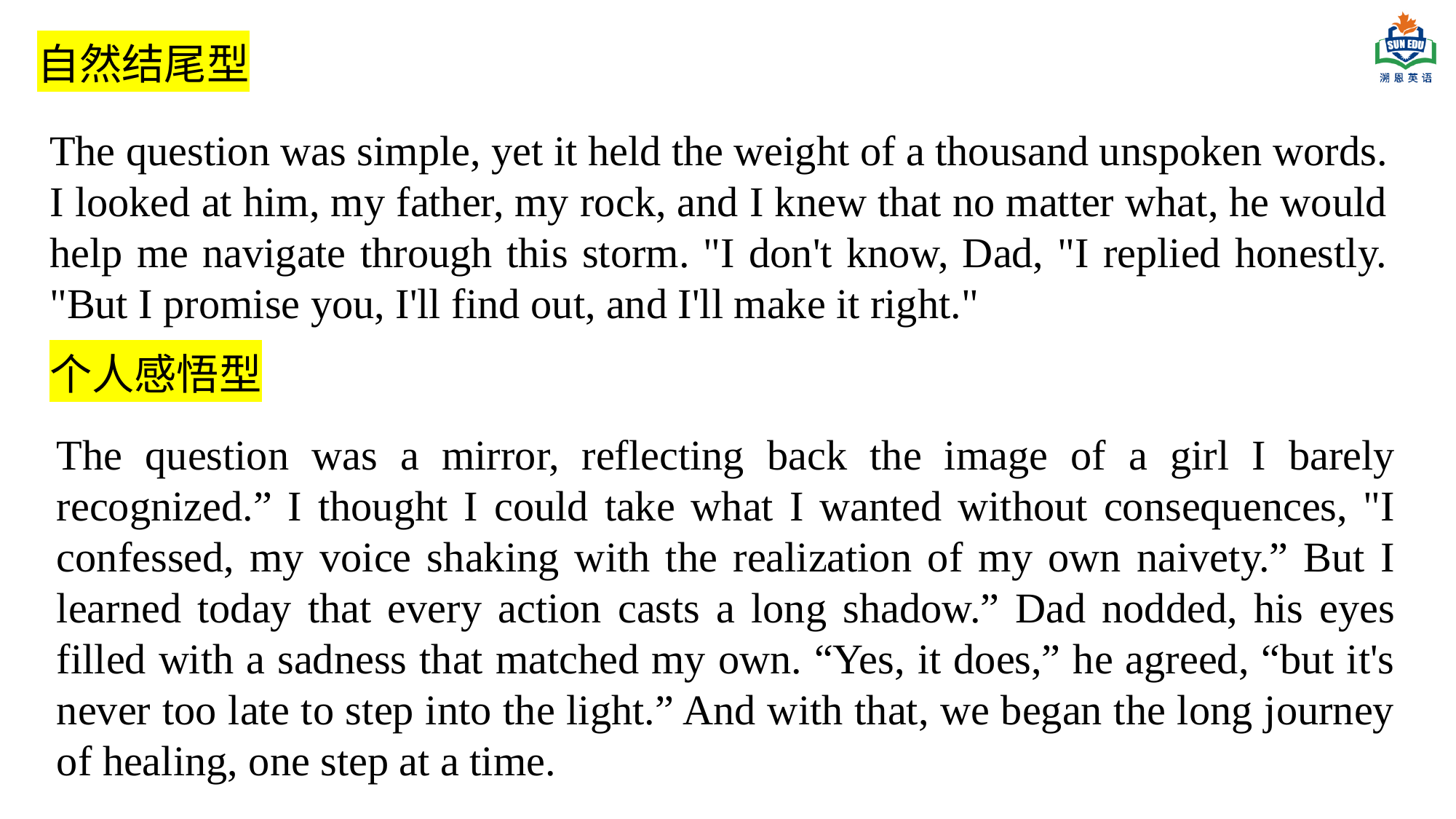

自然结尾型
The question was simple, yet it held the weight of a thousand unspoken words. I looked at him, my father, my rock, and I knew that no matter what, he would help me navigate through this storm. "I don't know, Dad, "I replied honestly. "But I promise you, I'll find out, and I'll make it right."
个人感悟型
The question was a mirror, reflecting back the image of a girl I barely recognized.” I thought I could take what I wanted without consequences, "I confessed, my voice shaking with the realization of my own naivety.” But I learned today that every action casts a long shadow.” Dad nodded, his eyes filled with a sadness that matched my own. “Yes, it does,” he agreed, “but it's never too late to step into the light.” And with that, we began the long journey of healing, one step at a time.